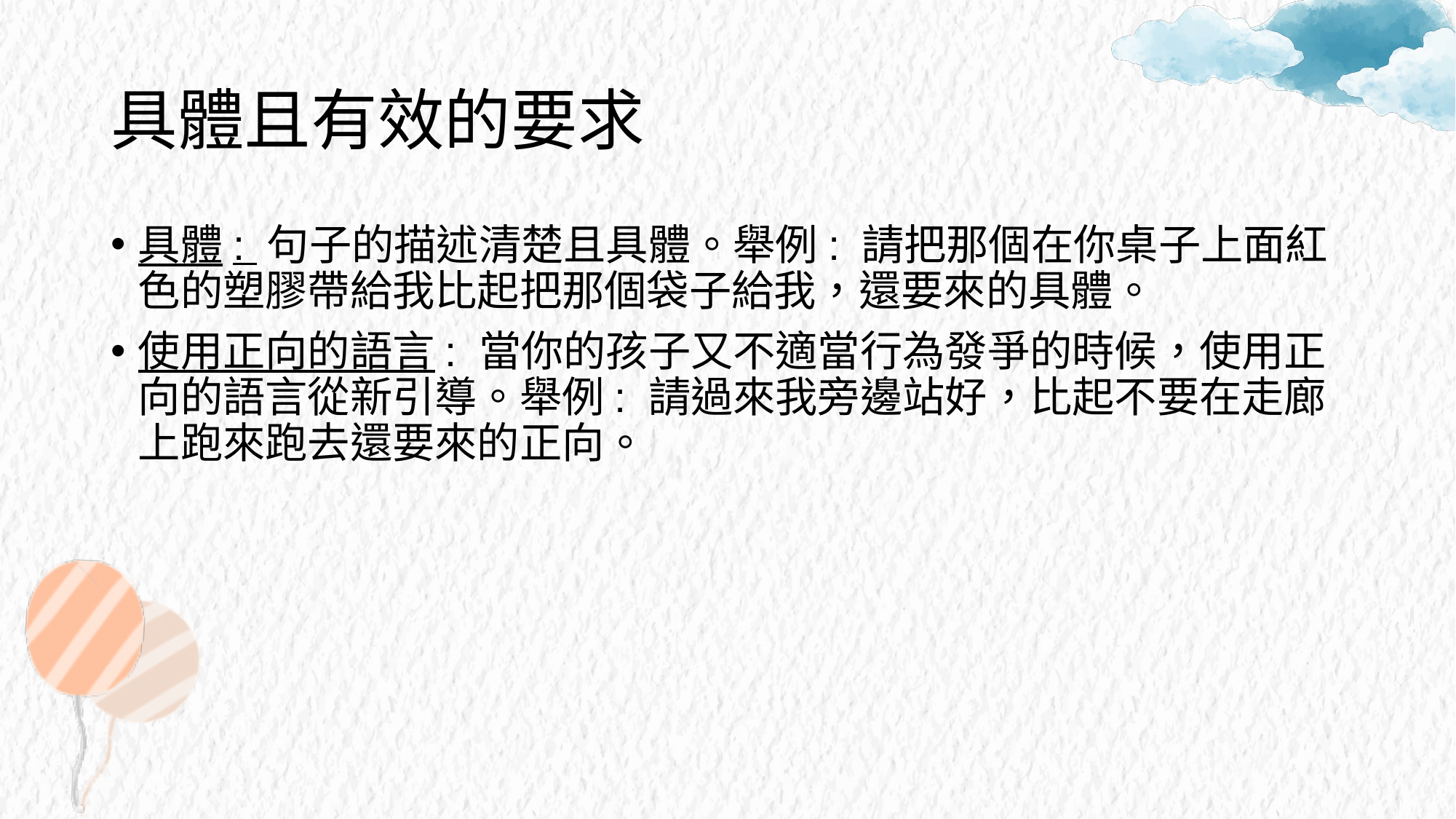

# 具體且有效的要求
具體: 句子的描述清楚且具體。舉例: 請把那個在你桌子上面紅色的塑膠帶給我比起把那個袋子給我，還要來的具體。
使用正向的語言: 當你的孩子又不適當行為發爭的時候，使用正向的語言從新引導。舉例: 請過來我旁邊站好，比起不要在走廊上跑來跑去還要來的正向。